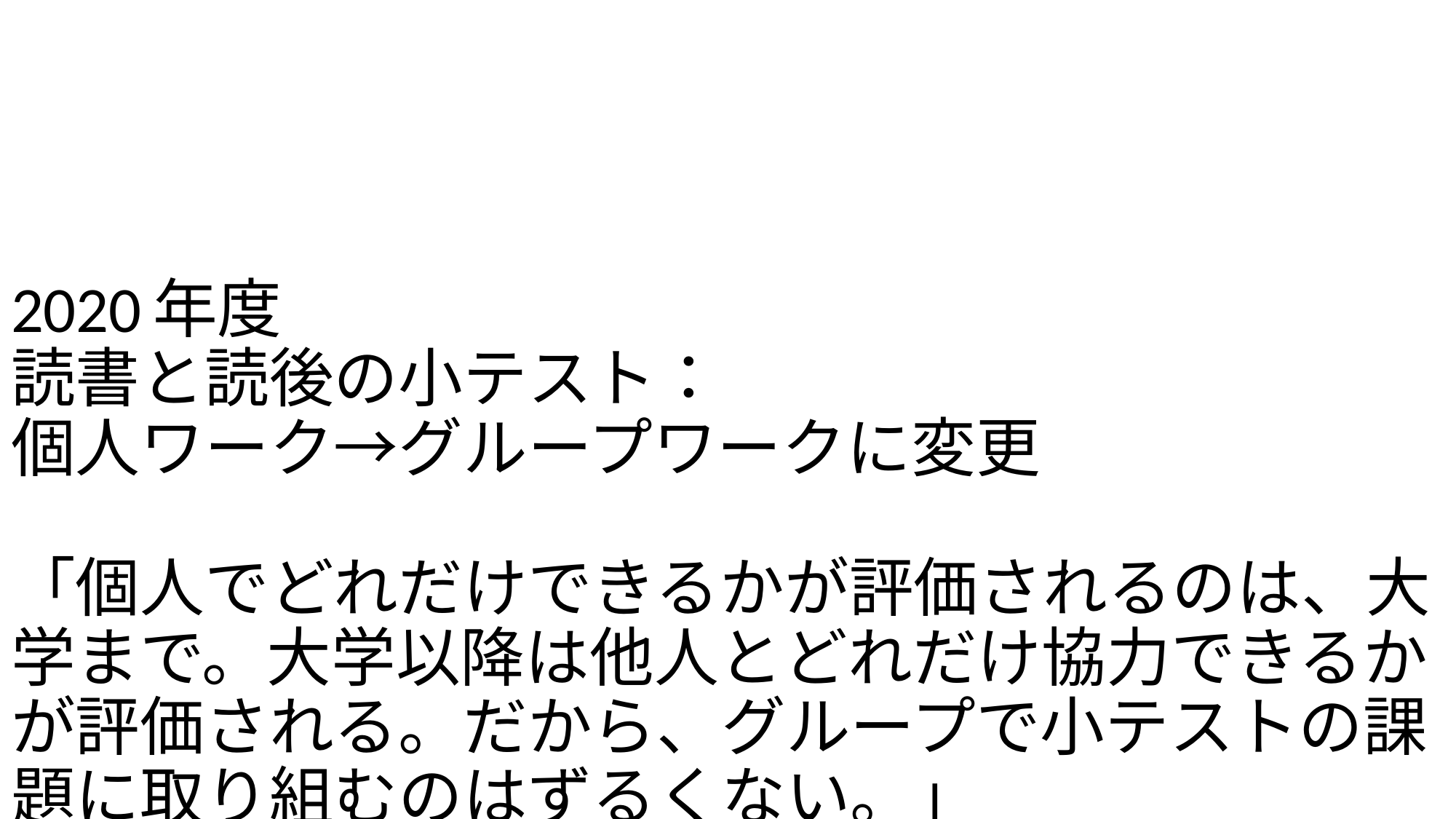

# 2020年度 読書と読後の小テスト： 個人ワーク→グループワークに変更 「個人でどれだけできるかが評価されるのは、大学まで。大学以降は他人とどれだけ協力できるかが評価される。だから、グループで小テストの課題に取り組むのはずるくない。」